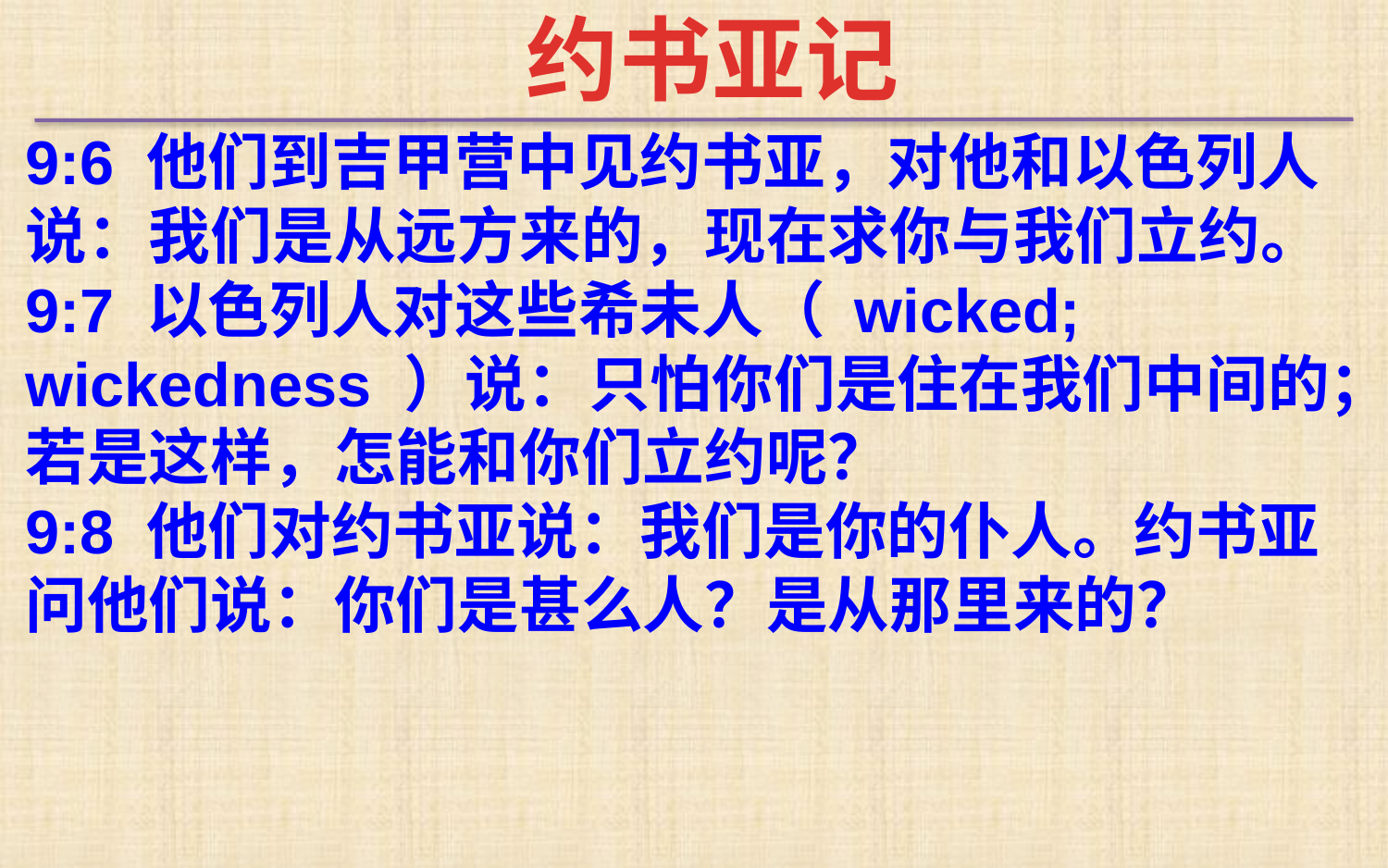

约书亚记
9:6 他们到吉甲营中见约书亚，对他和以色列人说：我们是从远方来的，现在求你与我们立约。9:7 以色列人对这些希未人（ wicked; wickedness ）说：只怕你们是住在我们中间的；若是这样，怎能和你们立约呢？
9:8 他们对约书亚说：我们是你的仆人。约书亚问他们说：你们是甚么人？是从那里来的？